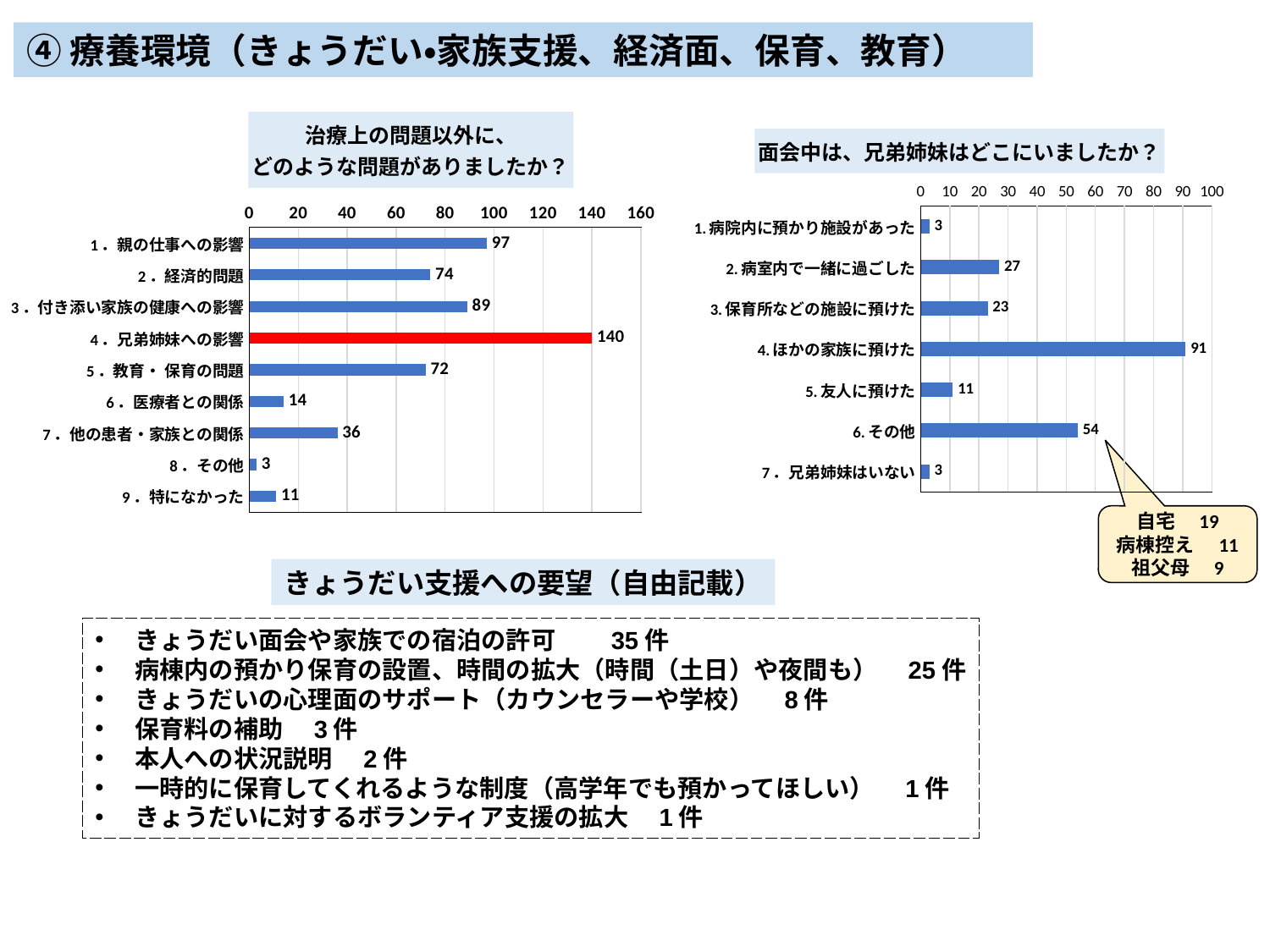

④療養環境（きょうだい・家族支援、経済面、保育、教育）

### Chart: 治療上の問題以外に、
どのような問題がありましたか？

| Category |  |
|---|---|
| 1．親の仕事への影響 | 97.0 |
| 2．経済的問題 | 74.0 |
| 3．付き添い家族の健康への影響 | 89.0 |
| 4．兄弟姉妹への影響 | 140.0 |
| 5．教育・ 保育の問題 | 72.0 |
| 6．医療者との関係 | 14.0 |
| 7．他の患者・家族との関係 | 36.0 |
| 8．その他 | 3.0 |
| 9．特になかった | 11.0 |

### Chart: 面会中は、兄弟姉妹はどこにいましたか？

| Category |  |
|---|---|
| 1.病院内に預かり施設があった | 3.0 |
| 2.病室内で一緒に過ごした | 27.0 |
| 3.保育所などの施設に預けた | 23.0 |
| 4.ほかの家族に預けた | 91.0 |
| 5.友人に預けた | 11.0 |
| 6.その他 | 54.0 |
| 7．兄弟姉妹はいない | 3.0 |
自宅　19
病棟控え　11
祖父母　9
きょうだい支援への要望（自由記載）
きょうだい面会や家族での宿泊の許可　　35件
病棟内の預かり保育の設置、時間の拡大（時間（土日）や夜間も）　25件
きょうだいの心理面のサポート（カウンセラーや学校）　8件
保育料の補助　3件
本人への状況説明　2件
一時的に保育してくれるような制度（高学年でも預かってほしい）　1件
きょうだいに対するボランティア支援の拡大　1件